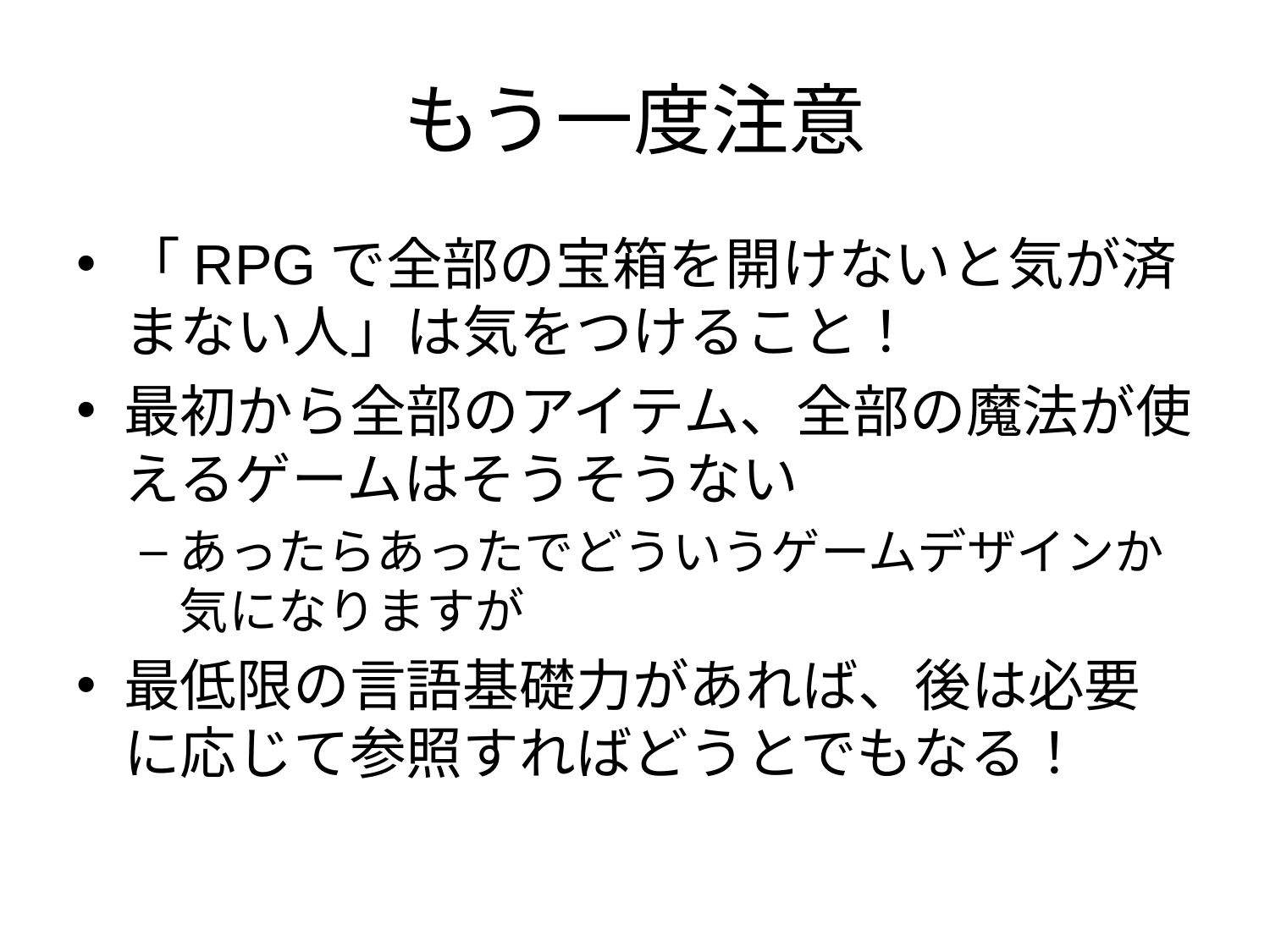

# もう一度注意
「RPGで全部の宝箱を開けないと気が済まない人」は気をつけること！
最初から全部のアイテム、全部の魔法が使えるゲームはそうそうない
あったらあったでどういうゲームデザインか気になりますが
最低限の言語基礎力があれば、後は必要に応じて参照すればどうとでもなる！